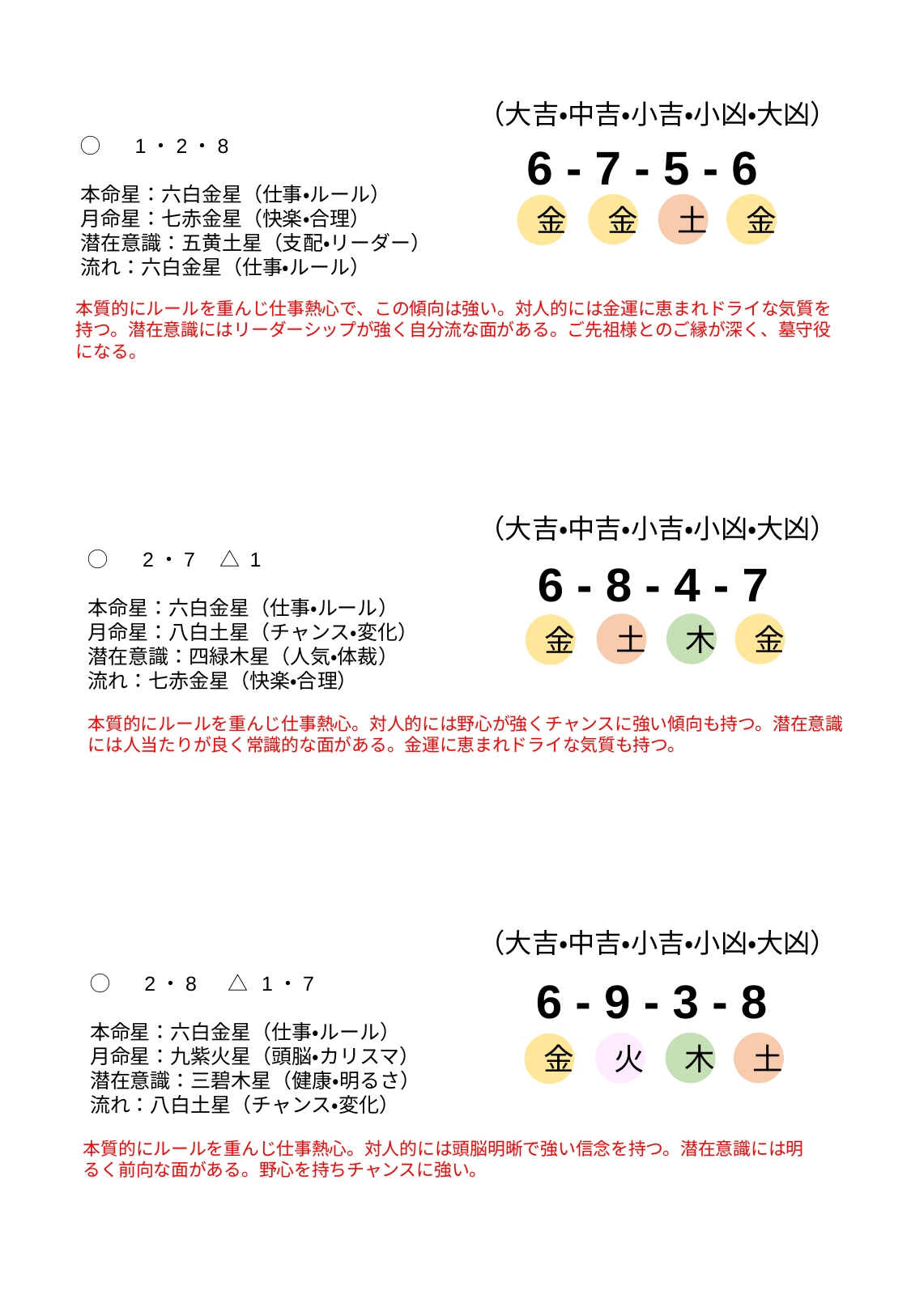

（大吉・中吉・小吉・小凶・大凶）
◯　 1・2・8

本命星：六白金星（仕事・ルール）
月命星：七赤金星（快楽・合理）
潜在意識：五黄土星（支配・リーダー）
流れ：六白金星（仕事・ルール）
6 - 7 - 5 - 6
金
土
金
金
本質的にルールを重んじ仕事熱心で、この傾向は強い。対人的には金運に恵まれドライな気質を持つ。潜在意識にはリーダーシップが強く自分流な面がある。ご先祖様とのご縁が深く、墓守役になる。
（大吉・中吉・小吉・小凶・大凶）
◯　 2・7　△ 1

本命星：六白金星（仕事・ルール）
月命星：八白土星（チャンス・変化）
潜在意識：四緑木星（人気・体裁）
流れ：七赤金星（快楽・合理）
6 - 8 - 4 - 7
土
木
金
金
本質的にルールを重んじ仕事熱心。対人的には野心が強くチャンスに強い傾向も持つ。潜在意識には人当たりが良く常識的な面がある。金運に恵まれドライな気質も持つ。
（大吉・中吉・小吉・小凶・大凶）
◯　 2・8 　△  1・7

本命星：六白金星（仕事・ルール）
月命星：九紫火星（頭脳・カリスマ）
潜在意識：三碧木星（健康・明るさ）
流れ：八白土星（チャンス・変化）
6 - 9 - 3 - 8
火
木
土
金
本質的にルールを重んじ仕事熱心。対人的には頭脳明晰で強い信念を持つ。潜在意識には明るく前向な面がある。野心を持ちチャンスに強い。